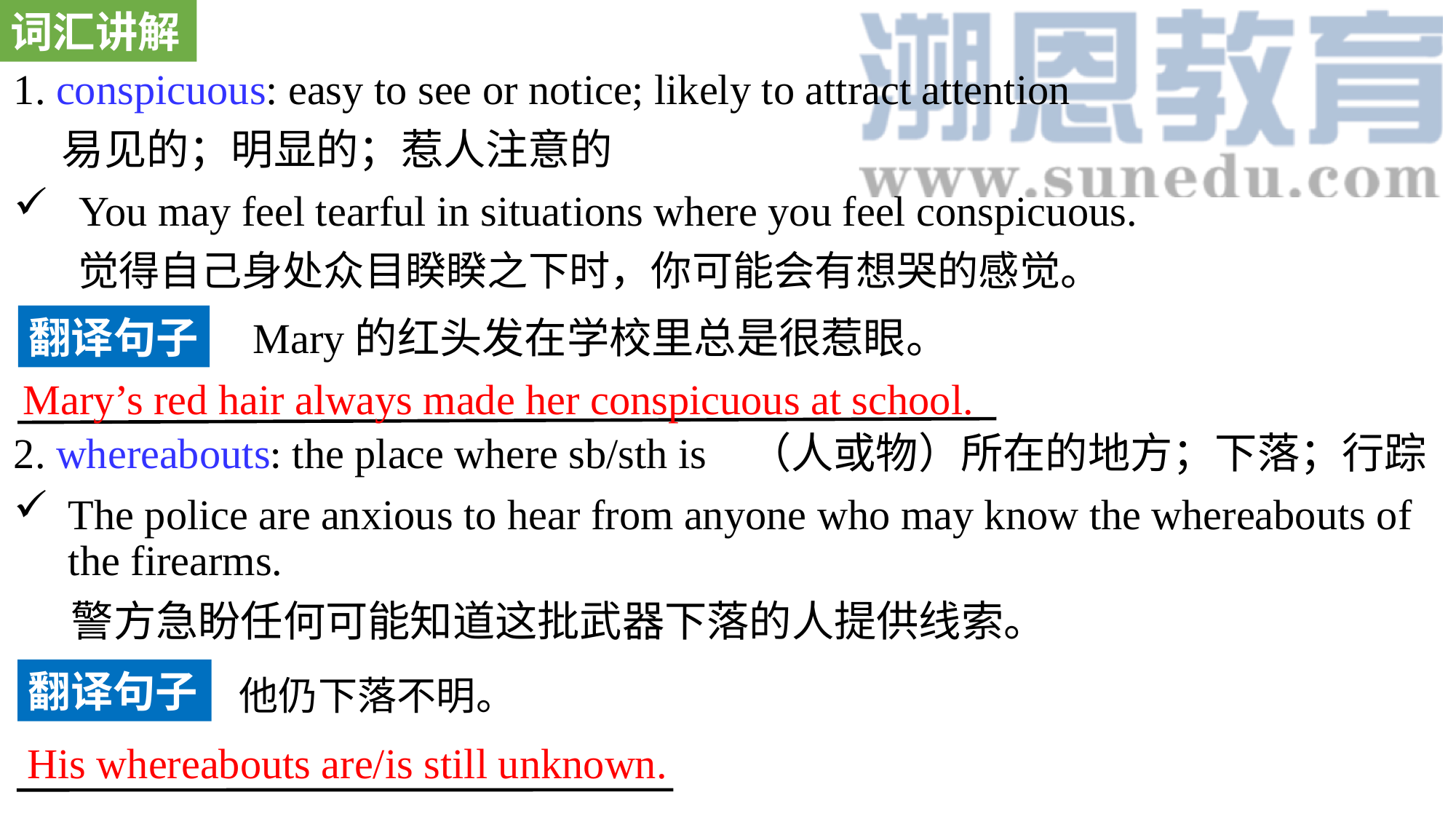

词汇讲解
1. conspicuous: easy to see or notice; likely to attract attention
    易见的；明显的；惹人注意的
 You may feel tearful in situations where you feel conspicuous.
      觉得自己身处众目睽睽之下时，你可能会有想哭的感觉。

2. whereabouts: the place where sb/sth is   （人或物）所在的地方；下落；行踪
The police are anxious to hear from anyone who may know the whereabouts of the firearms.
     警方急盼任何可能知道这批武器下落的人提供线索。
翻译句子
Mary的红头发在学校里总是很惹眼。
Mary’s red hair always made her conspicuous at school.
翻译句子
他仍下落不明。
His whereabouts are/is still unknown.